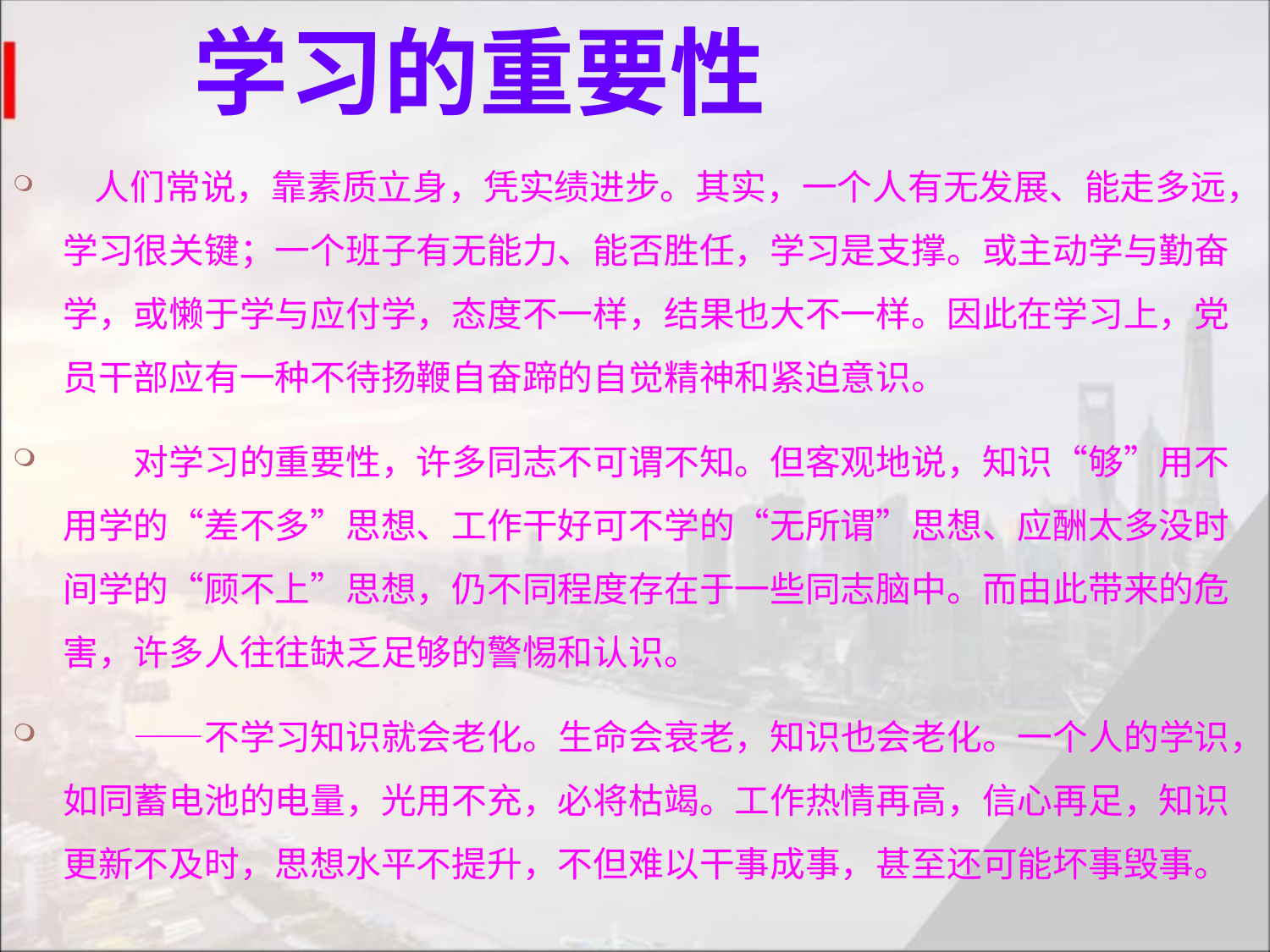

# 学习的重要性
　人们常说，靠素质立身，凭实绩进步。其实，一个人有无发展、能走多远，学习很关键；一个班子有无能力、能否胜任，学习是支撑。或主动学与勤奋学，或懒于学与应付学，态度不一样，结果也大不一样。因此在学习上，党员干部应有一种不待扬鞭自奋蹄的自觉精神和紧迫意识。
　　对学习的重要性，许多同志不可谓不知。但客观地说，知识“够”用不用学的“差不多”思想、工作干好可不学的“无所谓”思想、应酬太多没时间学的“顾不上”思想，仍不同程度存在于一些同志脑中。而由此带来的危害，许多人往往缺乏足够的警惕和认识。
　　——不学习知识就会老化。生命会衰老，知识也会老化。一个人的学识，如同蓄电池的电量，光用不充，必将枯竭。工作热情再高，信心再足，知识更新不及时，思想水平不提升，不但难以干事成事，甚至还可能坏事毁事。